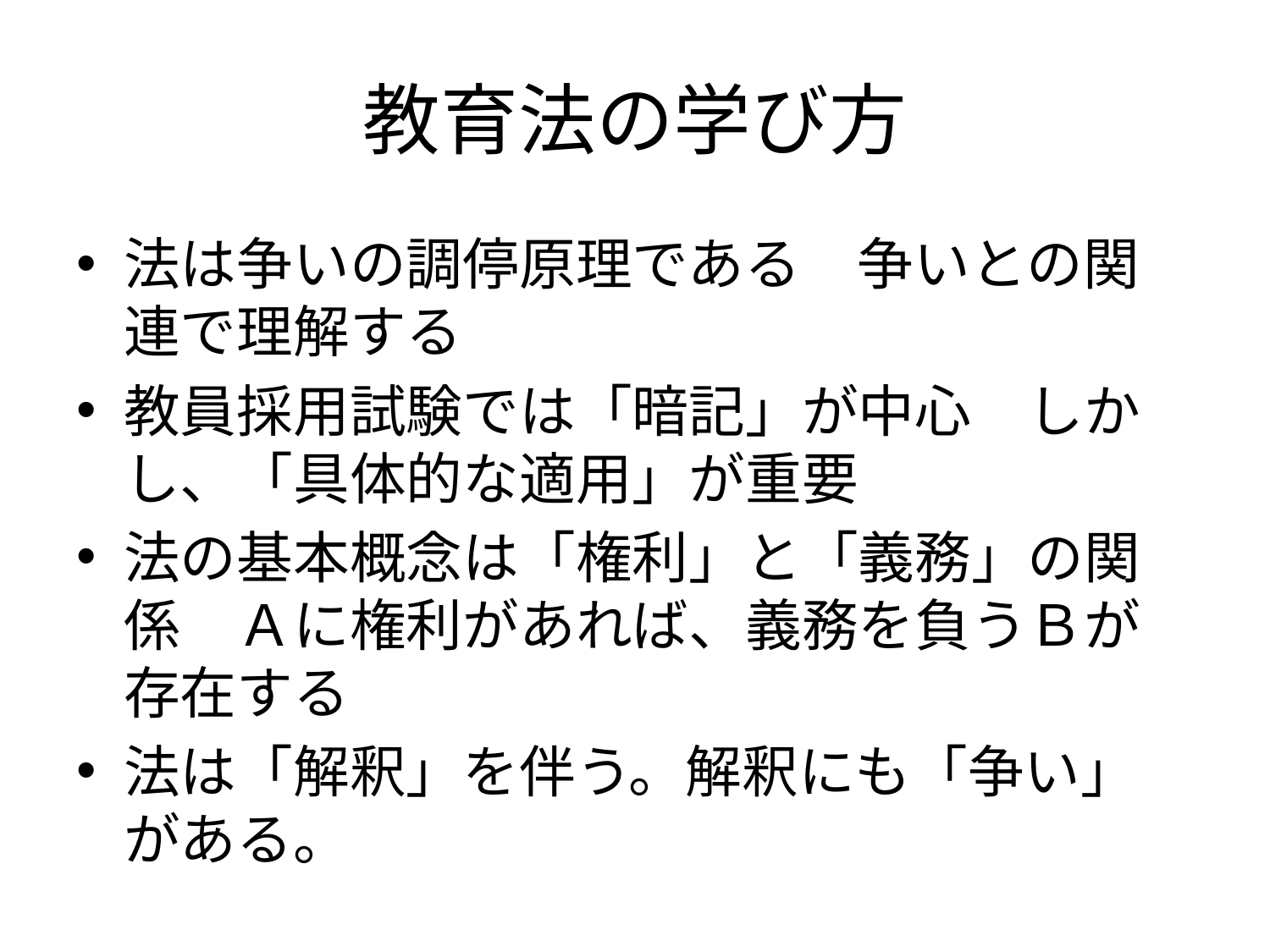

# 教育法の学び方
法は争いの調停原理である　争いとの関連で理解する
教員採用試験では「暗記」が中心　しかし、「具体的な適用」が重要
法の基本概念は「権利」と「義務」の関係　Ａに権利があれば、義務を負うＢが存在する
法は「解釈」を伴う。解釈にも「争い」がある。